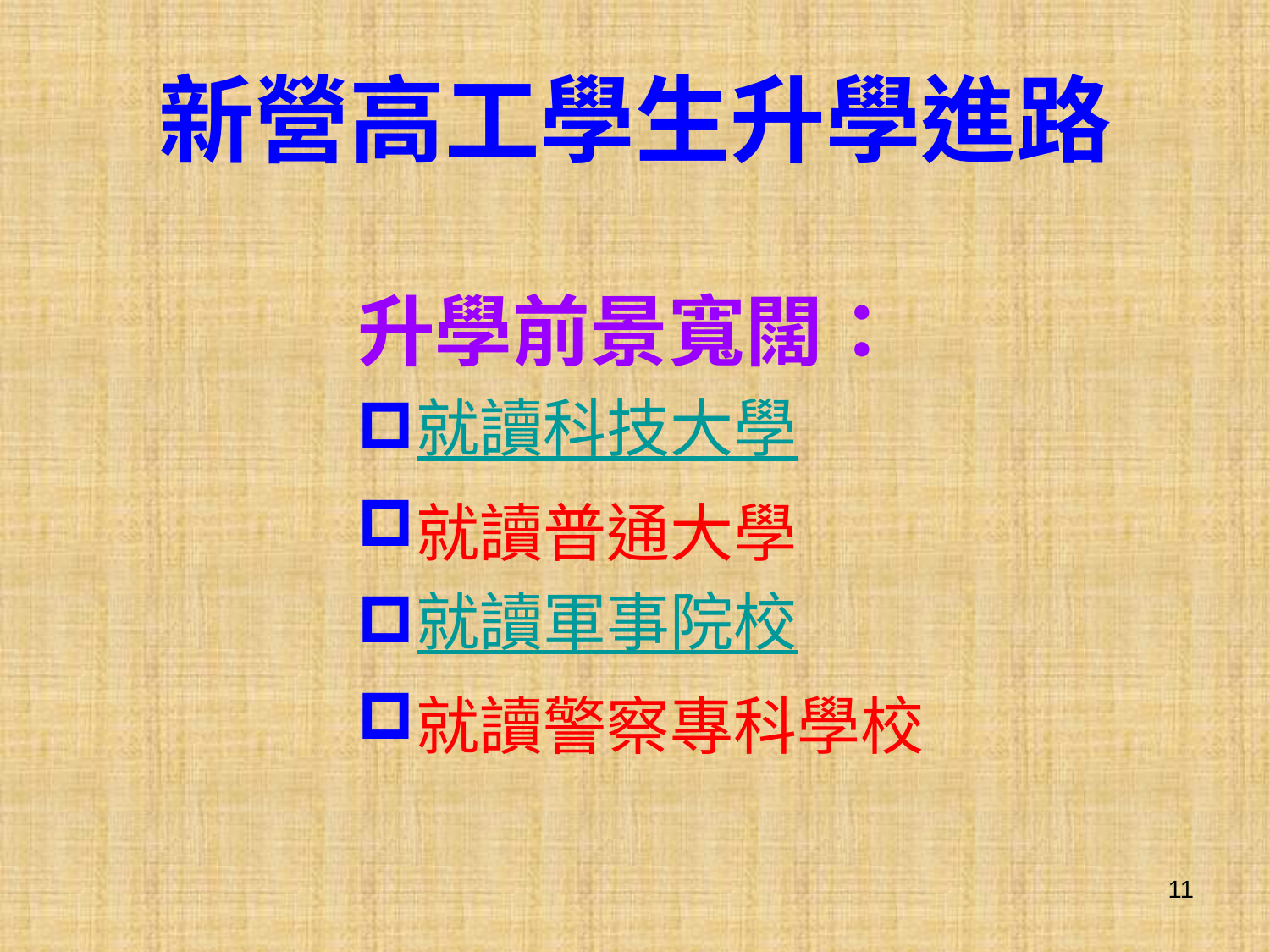

# 新營高工學生升學進路
升學前景寬闊：
就讀科技大學
就讀普通大學
就讀軍事院校
就讀警察專科學校
11